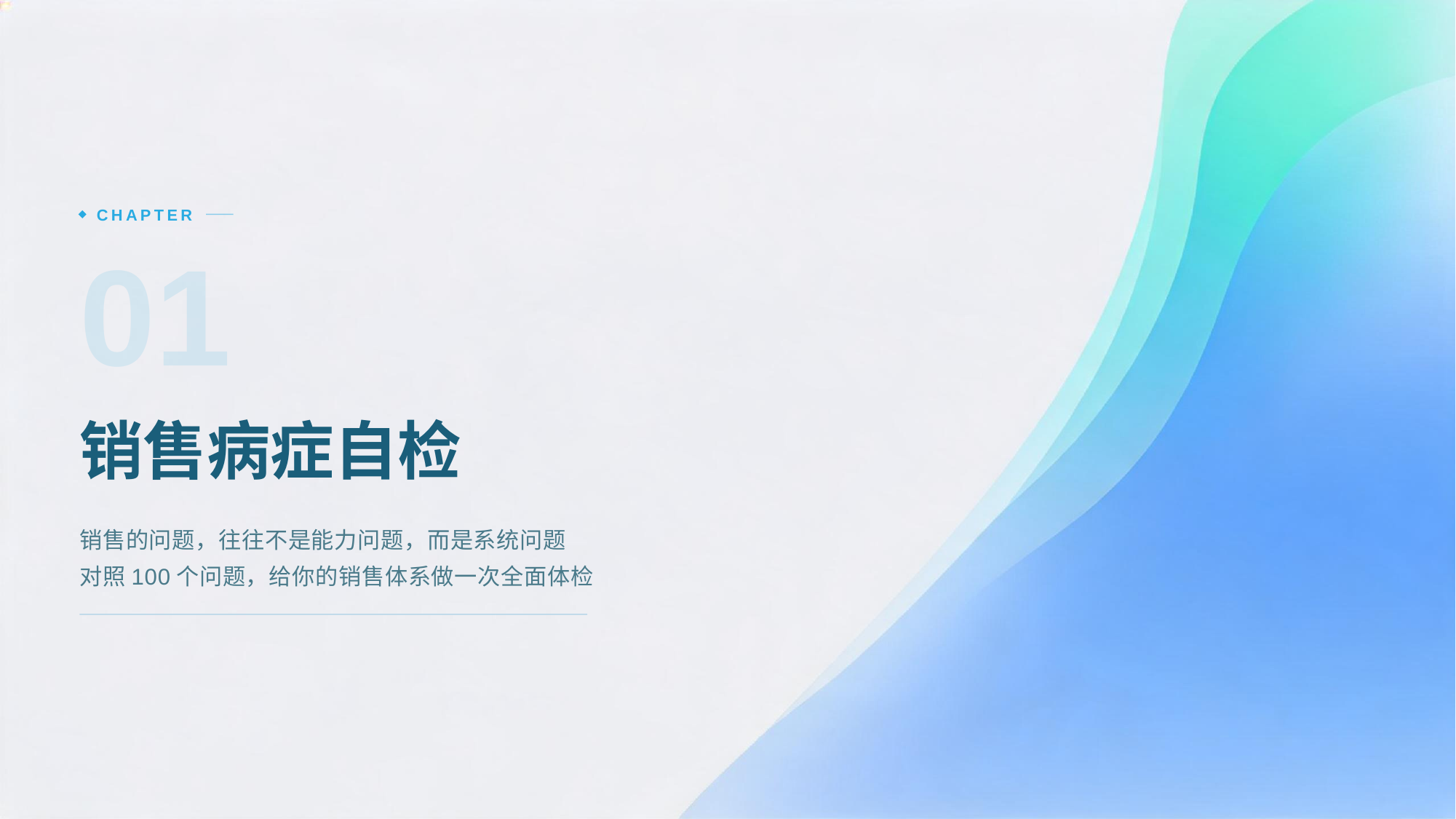

CHAPTER

01
销售病症自检
销售的问题，往往不是能力问题，而是系统问题
对照100个问题，给你的销售体系做一次全面体检